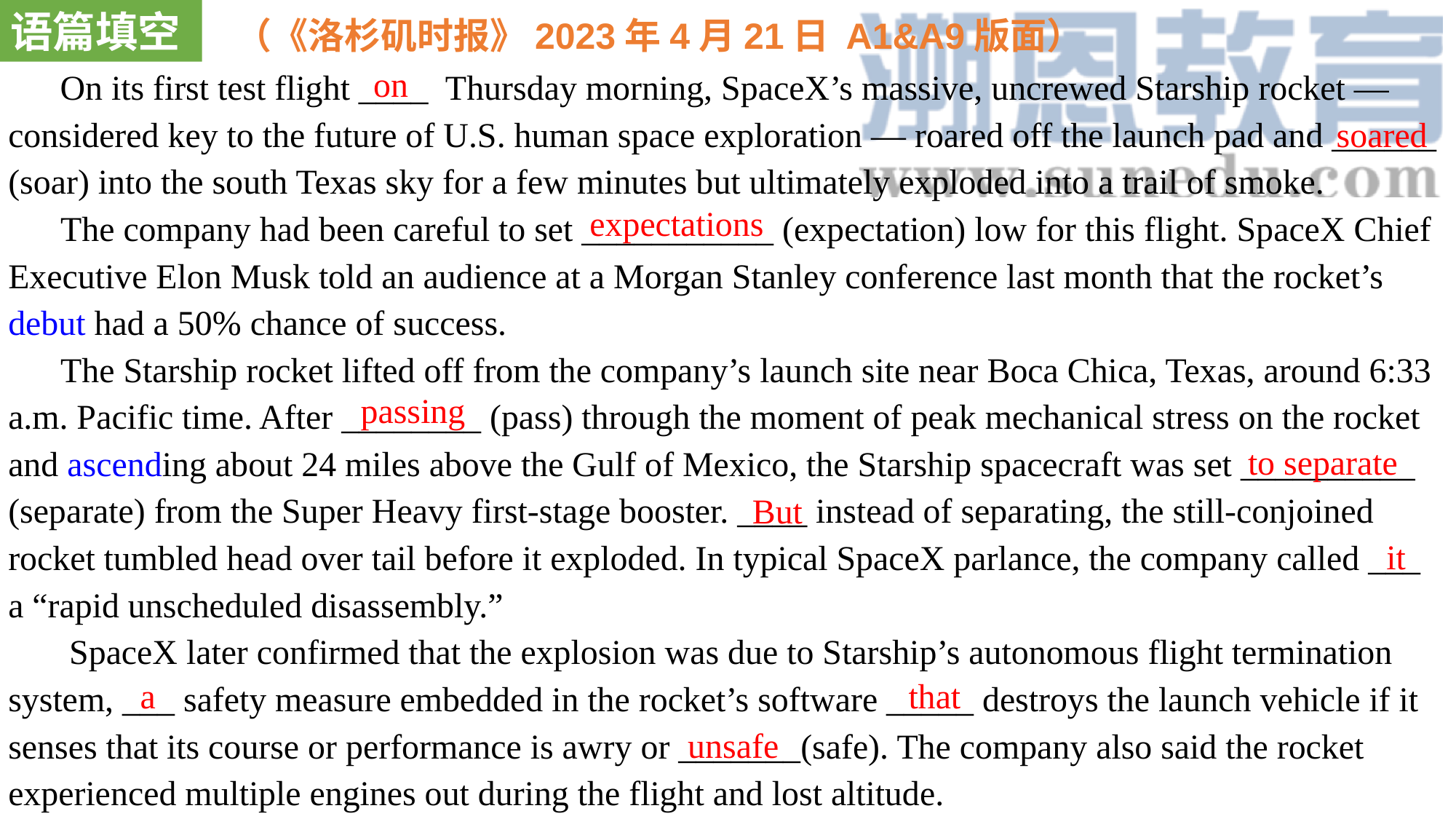

语篇填空
（《洛杉矶时报》2023年4月21日 A1&A9版面）
      On its first test flight ____  Thursday morning, SpaceX’s massive, uncrewed Starship rocket —
considered key to the future of U.S. human space exploration — roared off the launch pad and ______ (soar) into the south Texas sky for a few minutes but ultimately exploded into a trail of smoke.
      The company had been careful to set ___________ (expectation) low for this flight. SpaceX Chief Executive Elon Musk told an audience at a Morgan Stanley conference last month that the rocket’s debut had a 50% chance of success.
      The Starship rocket lifted off from the company’s launch site near Boca Chica, Texas, around 6:33 a.m. Pacific time. After ________ (pass) through the moment of peak mechanical stress on the rocket and ascending about 24 miles above the Gulf of Mexico, the Starship spacecraft was set __________ (separate) from the Super Heavy first-stage booster. ____ instead of separating, the still-conjoined rocket tumbled head over tail before it exploded. In typical SpaceX parlance, the company called ___  a “rapid unscheduled disassembly.”
       SpaceX later confirmed that the explosion was due to Starship’s autonomous flight termination system, ___ safety measure embedded in the rocket’s software _____ destroys the launch vehicle if it senses that its course or performance is awry or _______(safe). The company also said the rocket experienced multiple engines out during the flight and lost altitude.
on
soared
 expectations
passing
to separate
But
it
a
that
unsafe